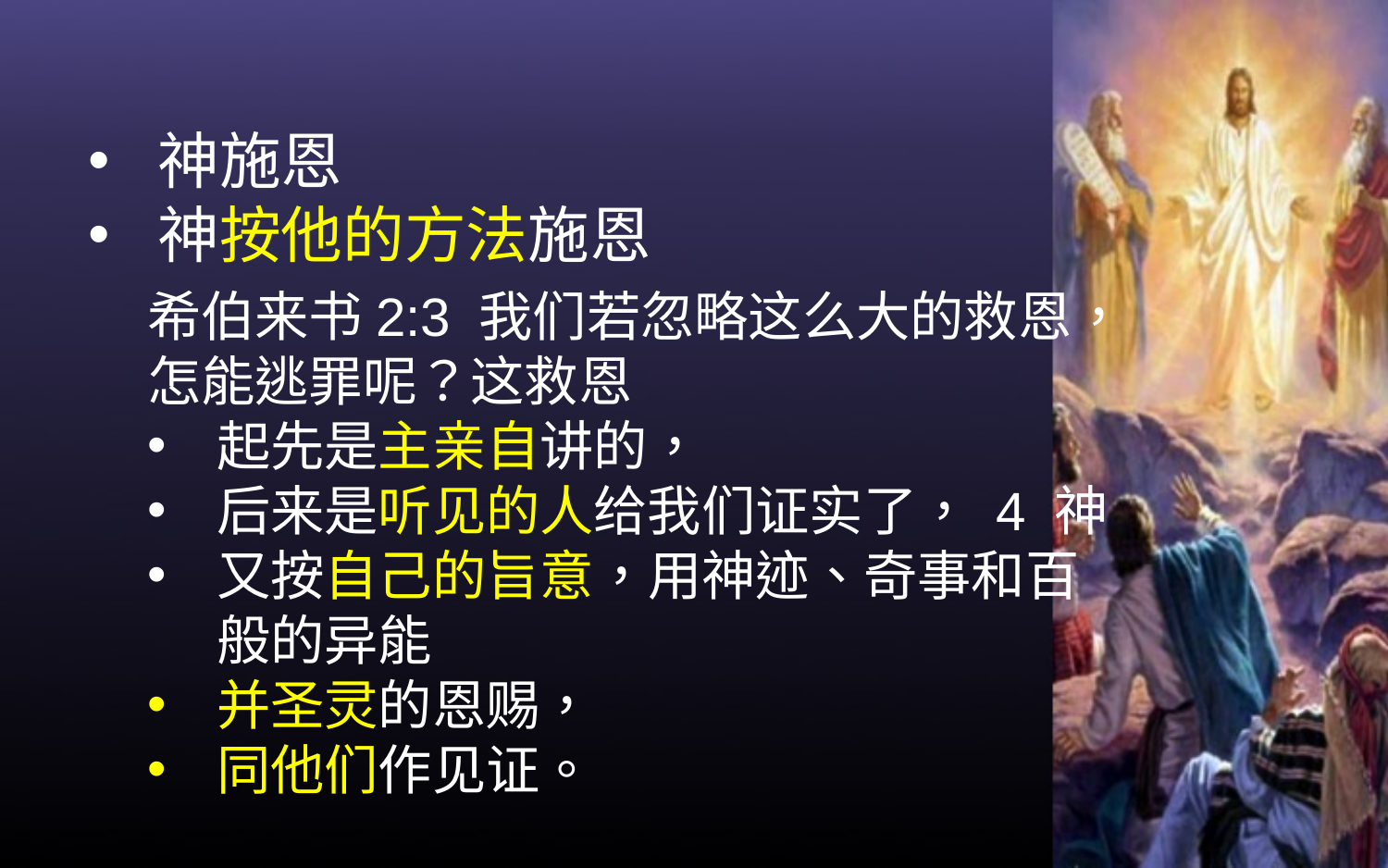

神施恩
神按他的方法施恩
希伯来书2:3 我们若忽略这么大的救恩，怎能逃罪呢？这救恩
起先是主亲自讲的，
后来是听见的人给我们证实了， 4 神
又按自己的旨意，用神迹、奇事和百般的异能
并圣灵的恩赐，
同他们作见证。